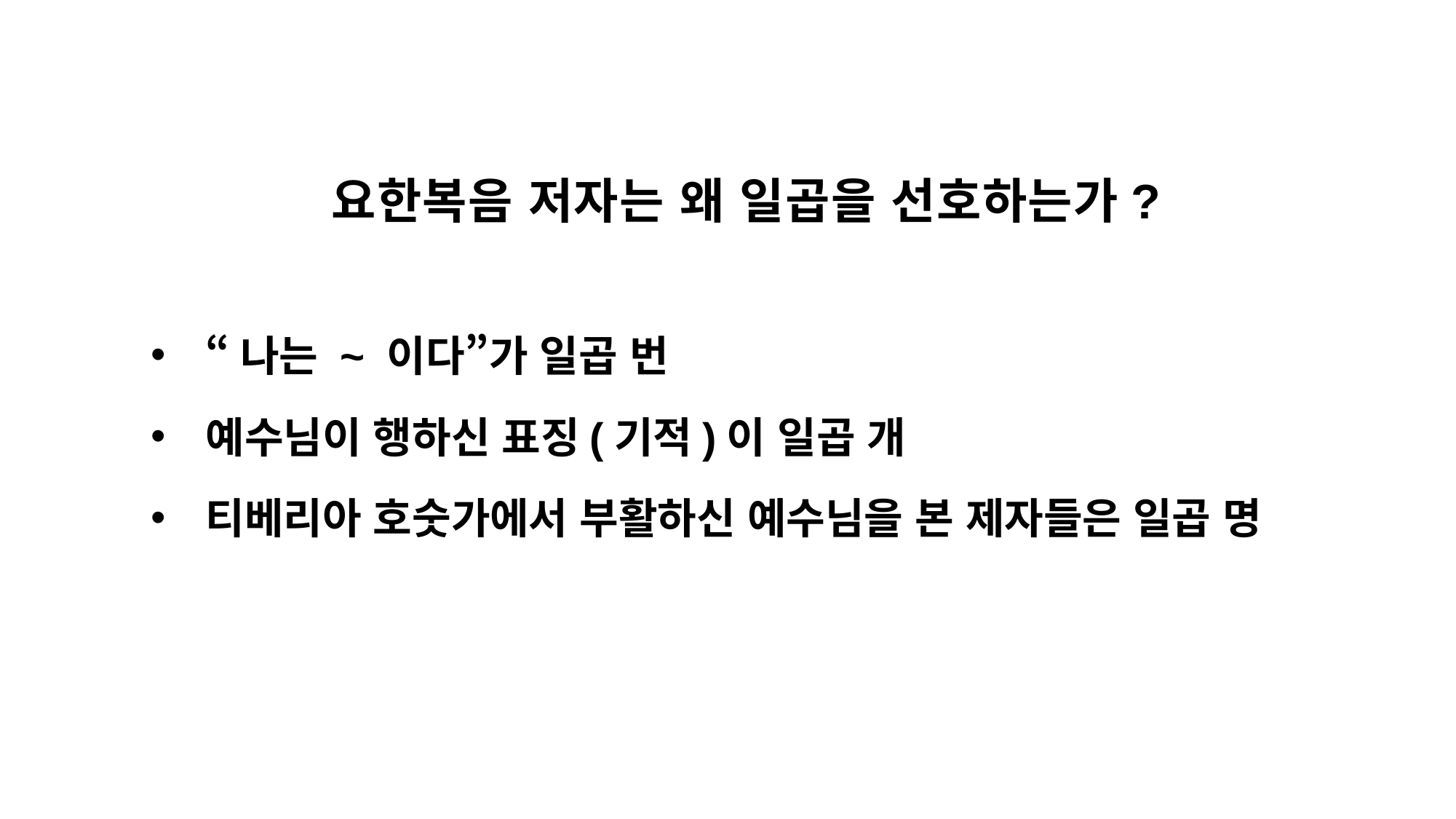

요한복음 저자는 왜 일곱을 선호하는가?
“나는 ~ 이다”가 일곱 번
예수님이 행하신 표징(기적)이 일곱 개
티베리아 호숫가에서 부활하신 예수님을 본 제자들은 일곱 명